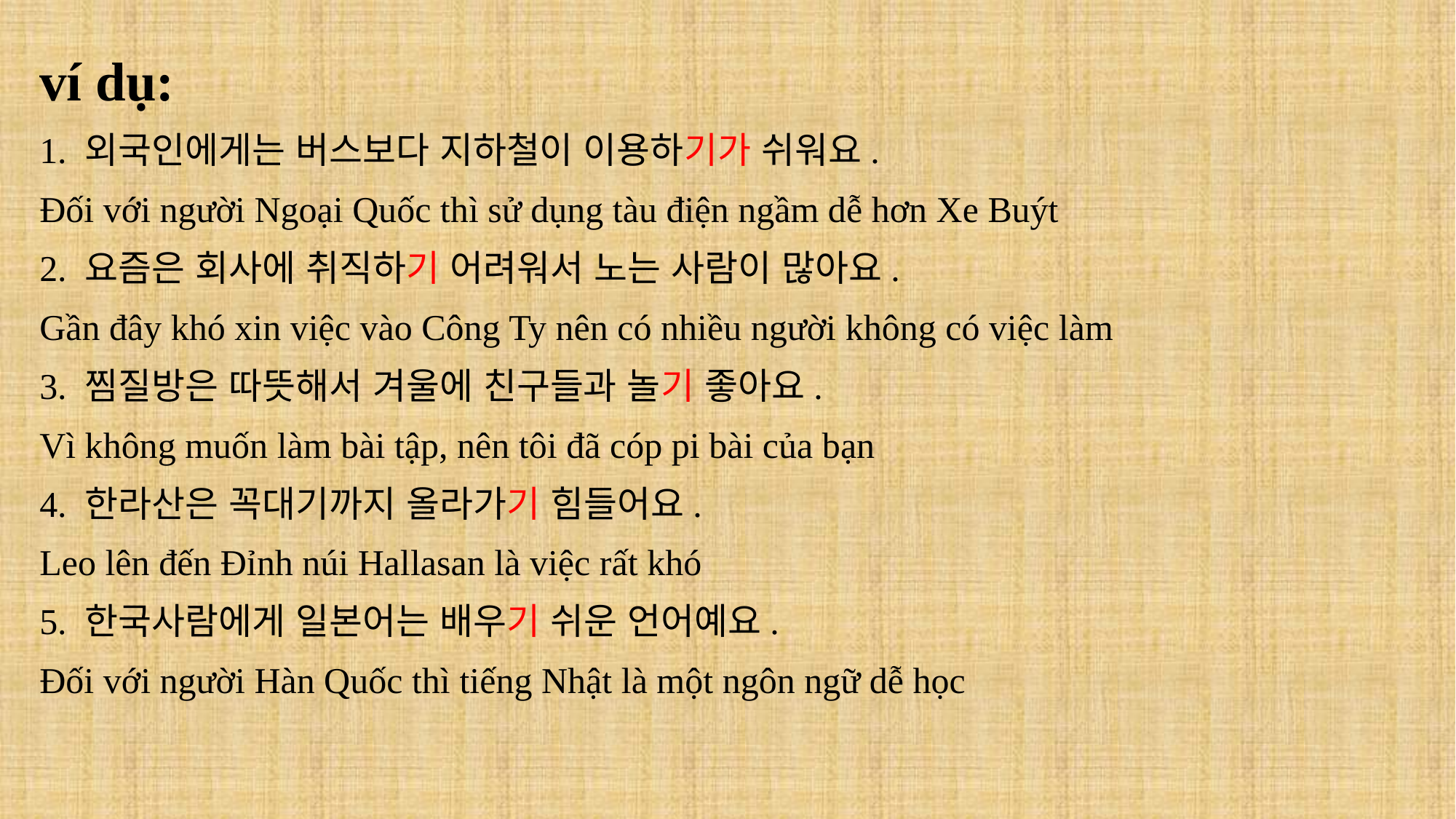

ví dụ:
1. 외국인에게는 버스보다 지하철이 이용하기가 쉬워요.
Đối với người Ngoại Quốc thì sử dụng tàu điện ngầm dễ hơn Xe Buýt
2. 요즘은 회사에 취직하기 어려워서 노는 사람이 많아요.
Gần đây khó xin việc vào Công Ty nên có nhiều người không có việc làm
3. 찜질방은 따뜻해서 겨울에 친구들과 놀기 좋아요.
Vì không muốn làm bài tập, nên tôi đã cóp pi bài của bạn
4. 한라산은 꼭대기까지 올라가기 힘들어요.
Leo lên đến Đỉnh núi Hallasan là việc rất khó
5. 한국사람에게 일본어는 배우기 쉬운 언어예요.
Đối với người Hàn Quốc thì tiếng Nhật là một ngôn ngữ dễ học